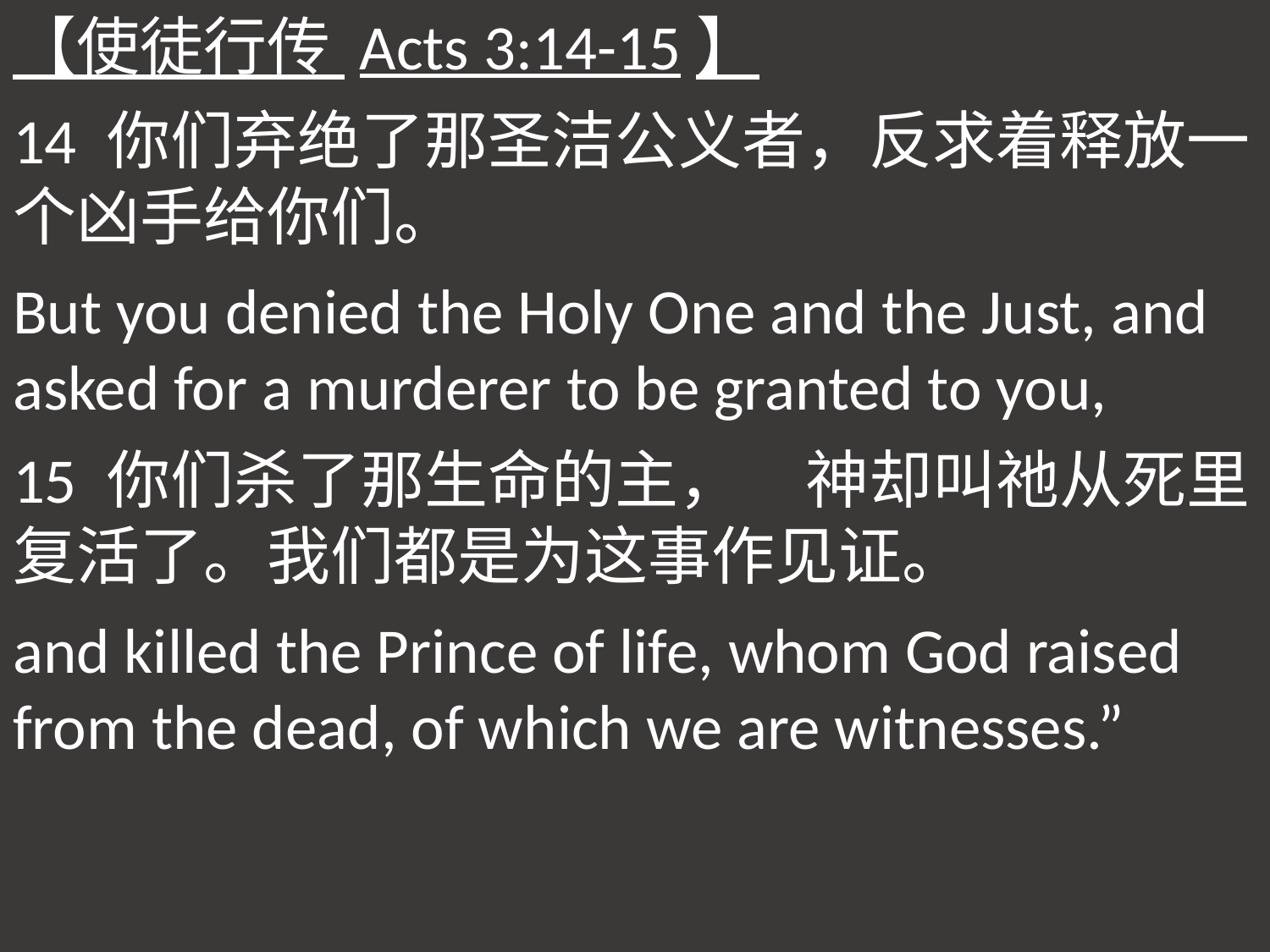

【使徒行传 Acts 3:14-15】
14 你们弃绝了那圣洁公义者，反求着释放一个凶手给你们。
But you denied the Holy One and the Just, and asked for a murderer to be granted to you,
15 你们杀了那生命的主，　神却叫祂从死里复活了。我们都是为这事作见证。
and killed the Prince of life, whom God raised from the dead, of which we are witnesses.”